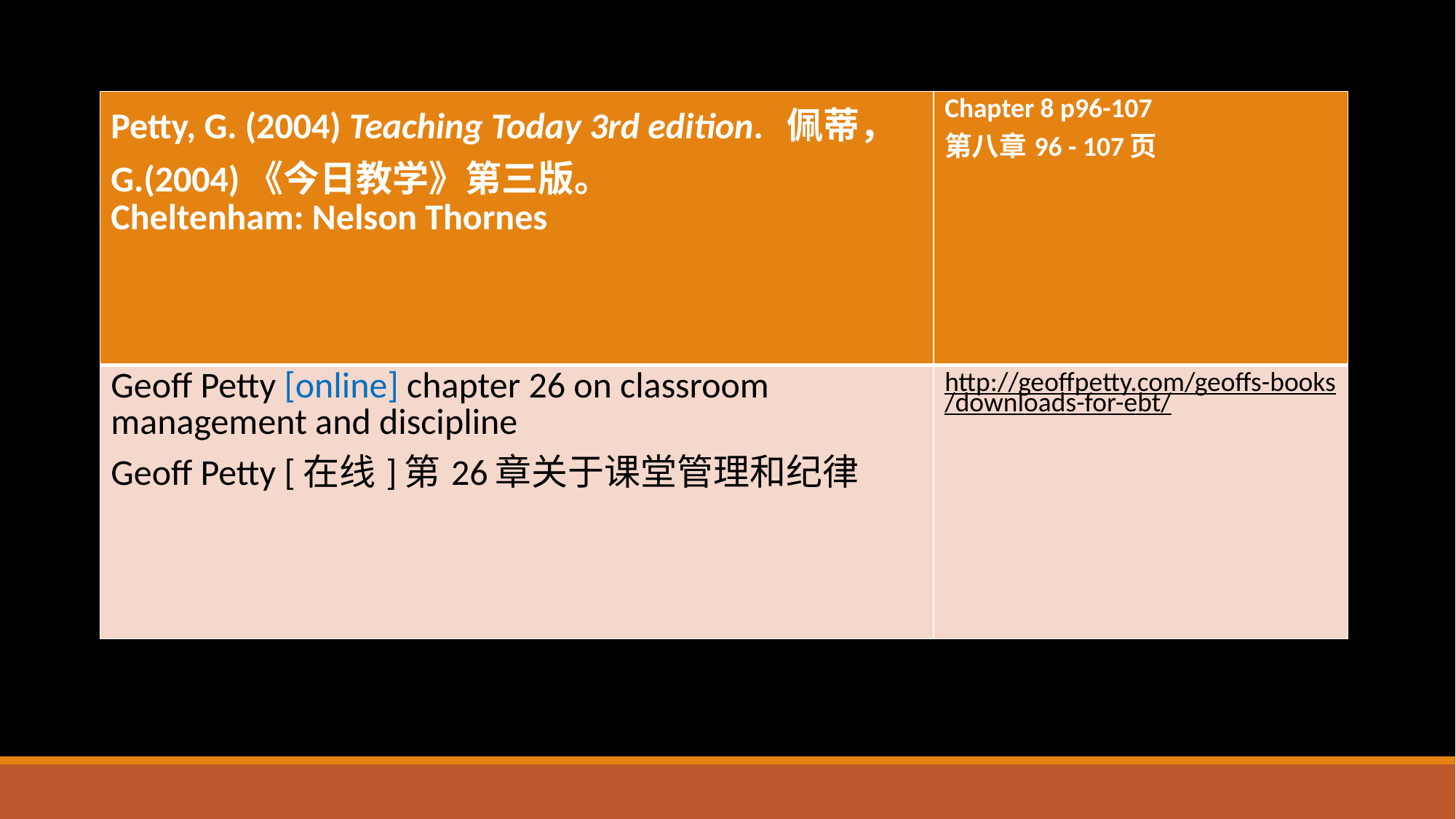

Useful resources
| Petty, G. (2004) Teaching Today 3rd edition. 佩蒂，G.(2004)《今日教学》第三版。 Cheltenham: Nelson Thornes | Chapter 8 p96-107 第八章96 - 107页 |
| --- | --- |
| Geoff Petty [online] chapter 26 on classroom management and discipline Geoff Petty [在线]第26章关于课堂管理和纪律 | http://geoffpetty.com/geoffs-books/downloads-for-ebt/ |